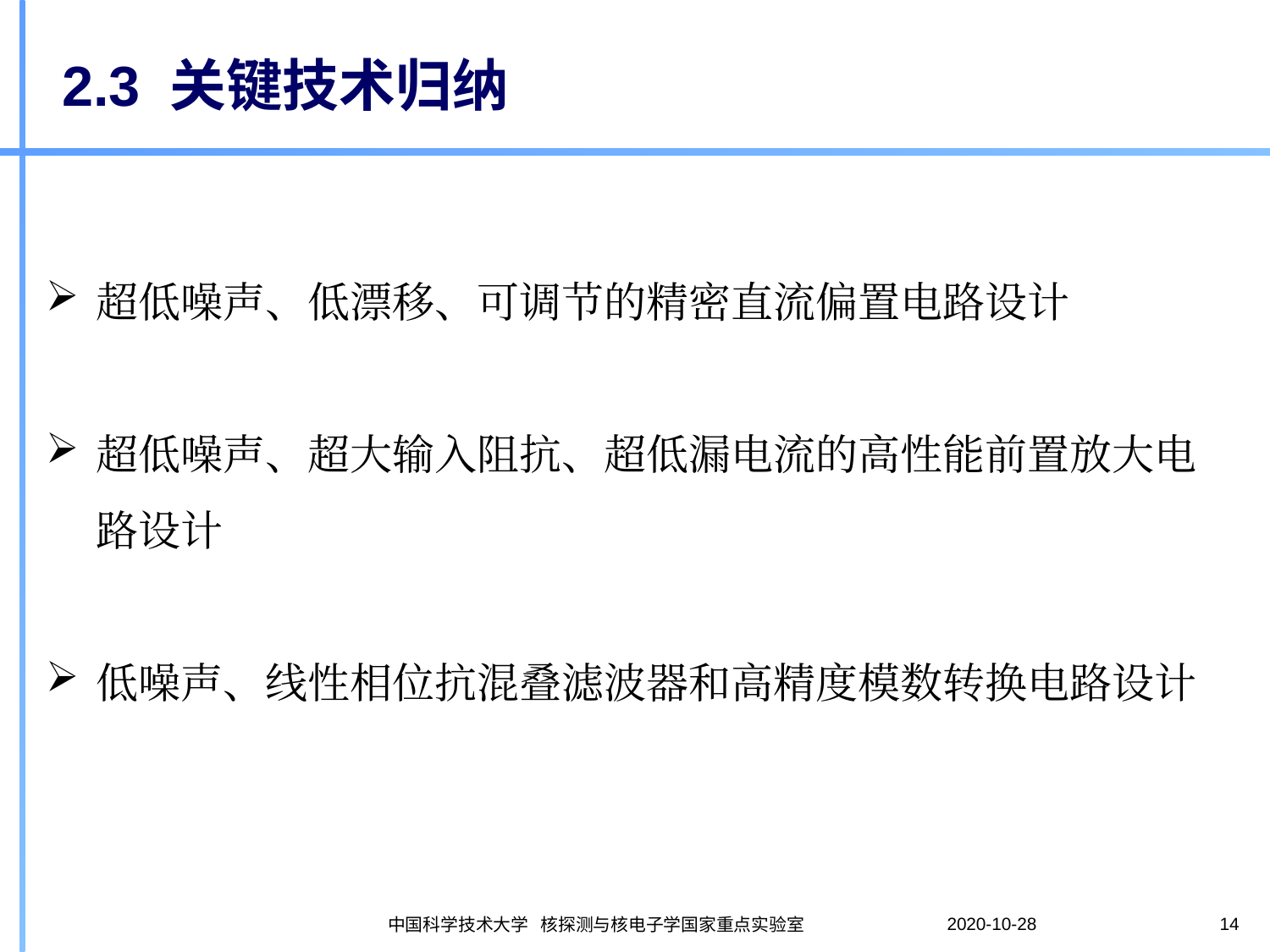

# 2.3 关键技术归纳
超低噪声、低漂移、可调节的精密直流偏置电路设计

超低噪声、超大输入阻抗、超低漏电流的高性能前置放大电路设计

低噪声、线性相位抗混叠滤波器和高精度模数转换电路设计
2020-10-28
14
中国科学技术大学   核探测与核电子学国家重点实验室